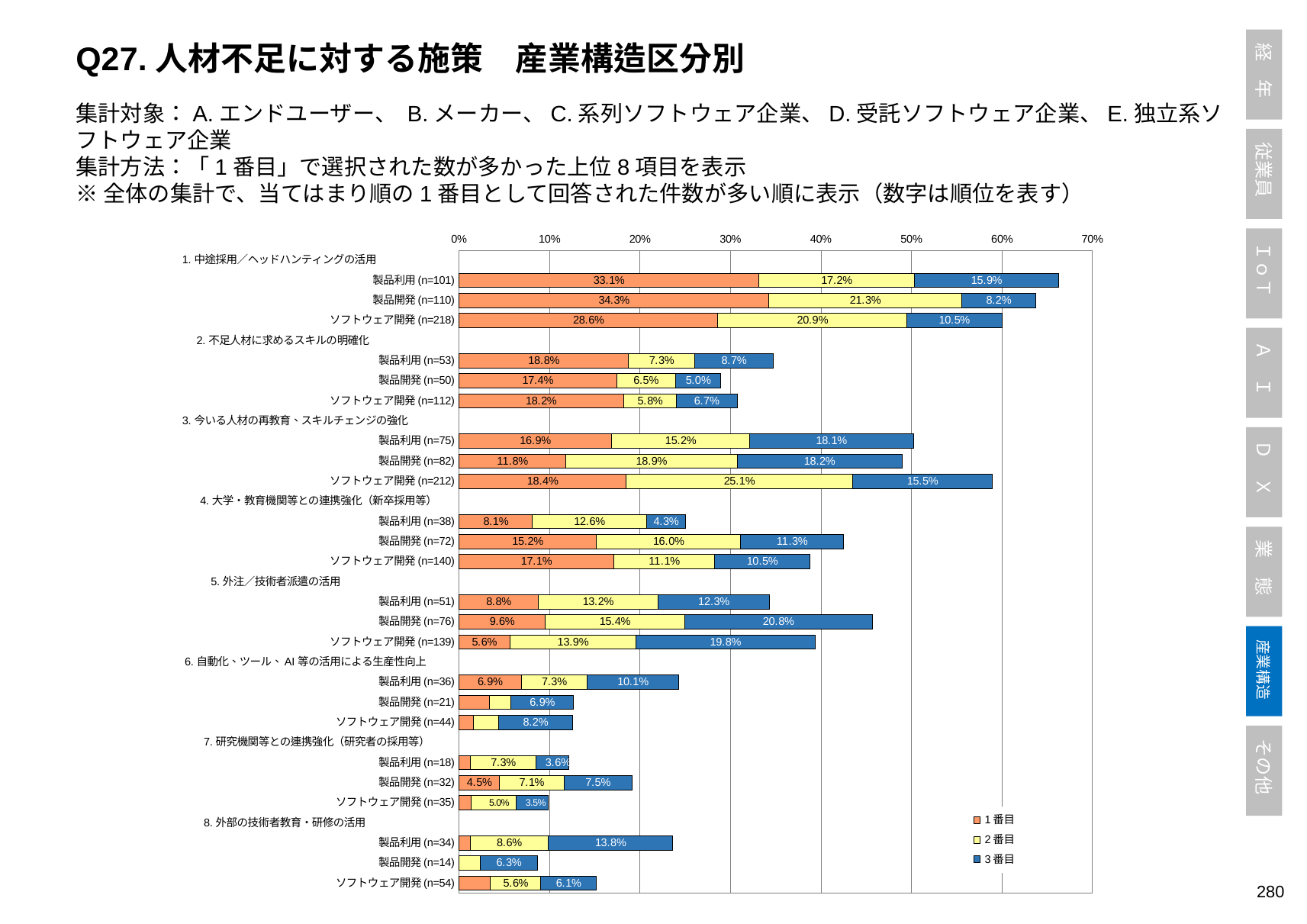

Q27.人材不足に対する施策　産業構造区分別
集計対象：A.エンドユーザー、 B.メーカー、C.系列ソフトウェア企業、D.受託ソフトウェア企業、E.独立系ソフトウェア企業
集計方法：「1番目」で選択された数が多かった上位8項目を表示
※全体の集計で、当てはまり順の1番目として回答された件数が多い順に表示（数字は順位を表す）

### Chart

| Category | 1番目 | 2番目 | 3番目 |
|---|---|---|---|
| 1.中途採用／ヘッドハンティングの活用                       | None | None | None |
| 製品利用(n=101) | 0.33125 | 0.17218543046357615 | 0.15942028985507245 |
| 製品開発(n=110) | 0.34269662921348315 | 0.21301775147928995 | 0.08176100628930817 |
| ソフトウェア開発(n=218) | 0.28609625668449196 | 0.20891364902506965 | 0.10495626822157435 |
| 2.不足人材に求めるスキルの明確化                         | None | None | None |
| 製品利用(n=53) | 0.1875 | 0.0728476821192053 | 0.08695652173913043 |
| 製品開発(n=50) | 0.17415730337078653 | 0.0650887573964497 | 0.050314465408805034 |
| ソフトウェア開発(n=112) | 0.18181818181818182 | 0.0584958217270195 | 0.06705539358600583 |
| 3.今いる人材の再教育、スキルチェンジの強化              | None | None | None |
| 製品利用(n=75) | 0.16875 | 0.152317880794702 | 0.18115942028985507 |
| 製品開発(n=82) | 0.11797752808988764 | 0.1893491124260355 | 0.18238993710691823 |
| ソフトウェア開発(n=212) | 0.18449197860962566 | 0.25069637883008355 | 0.15451895043731778 |
| 4.大学・教育機関等との連携強化（新卒採用等）      | None | None | None |
| 製品利用(n=38) | 0.08125 | 0.12582781456953643 | 0.043478260869565216 |
| 製品開発(n=72) | 0.15168539325842698 | 0.15976331360946747 | 0.11320754716981132 |
| ソフトウェア開発(n=140) | 0.1711229946524064 | 0.11142061281337047 | 0.10495626822157435 |
| 5.外注／技術者派遣の活用                                 | None | None | None |
| 製品利用(n=51) | 0.0875 | 0.13245033112582782 | 0.12318840579710146 |
| 製品開発(n=76) | 0.09550561797752809 | 0.15384615384615385 | 0.20754716981132076 |
| ソフトウェア開発(n=139) | 0.05614973262032086 | 0.1392757660167131 | 0.19825072886297376 |
| 6.自動化、ツール、AI等の活用による生産性向上         | None | None | None |
| 製品利用(n=36) | 0.06875 | 0.0728476821192053 | 0.10144927536231885 |
| 製品開発(n=21) | 0.033707865168539325 | 0.023668639053254437 | 0.06918238993710692 |
| ソフトウェア開発(n=44) | 0.016042780748663103 | 0.027855153203342618 | 0.08163265306122448 |
| 7.研究機関等との連携強化（研究者の採用等）        | None | None | None |
| 製品利用(n=18) | 0.0125 | 0.0728476821192053 | 0.036231884057971016 |
| 製品開発(n=32) | 0.0449438202247191 | 0.07100591715976332 | 0.07547169811320754 |
| ソフトウェア開発(n=35) | 0.013368983957219251 | 0.05013927576601671 | 0.03498542274052478 |
| 8.外部の技術者教育・研修の活用                          | None | None | None |
| 製品利用(n=34) | 0.0125 | 0.08609271523178808 | 0.13768115942028986 |
| 製品開発(n=14) | 0.0 | 0.023668639053254437 | 0.06289308176100629 |
| ソフトウェア開発(n=54) | 0.034759358288770054 | 0.055710306406685235 | 0.061224489795918366 |
280